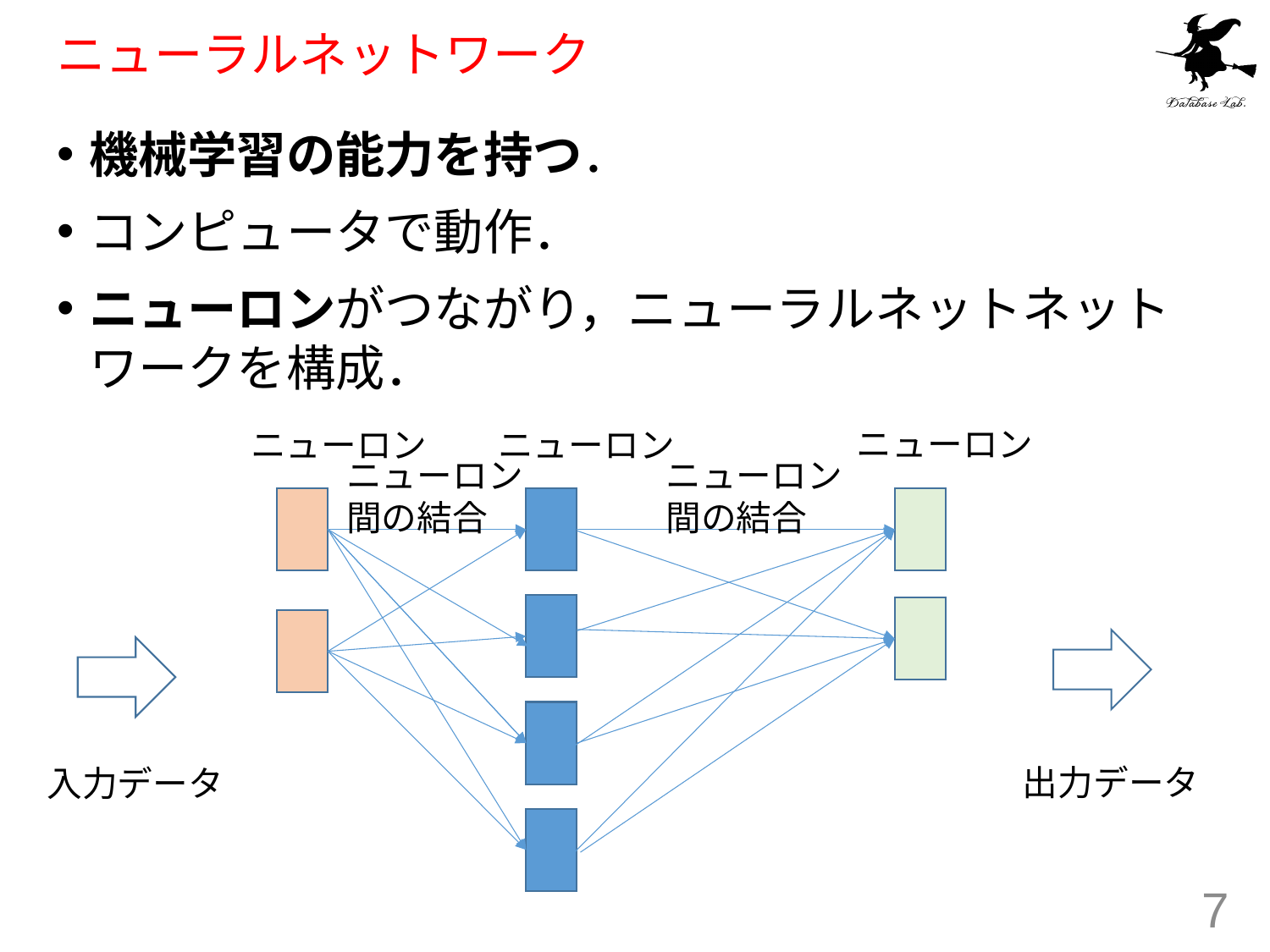

# ニューラルネットワーク
機械学習の能力を持つ．
コンピュータで動作．
ニューロンがつながり，ニューラルネットネットワークを構成．
ニューロン
ニューロン
ニューロン
ニューロン間の結合
ニューロン間の結合

出力データ
入力データ

7